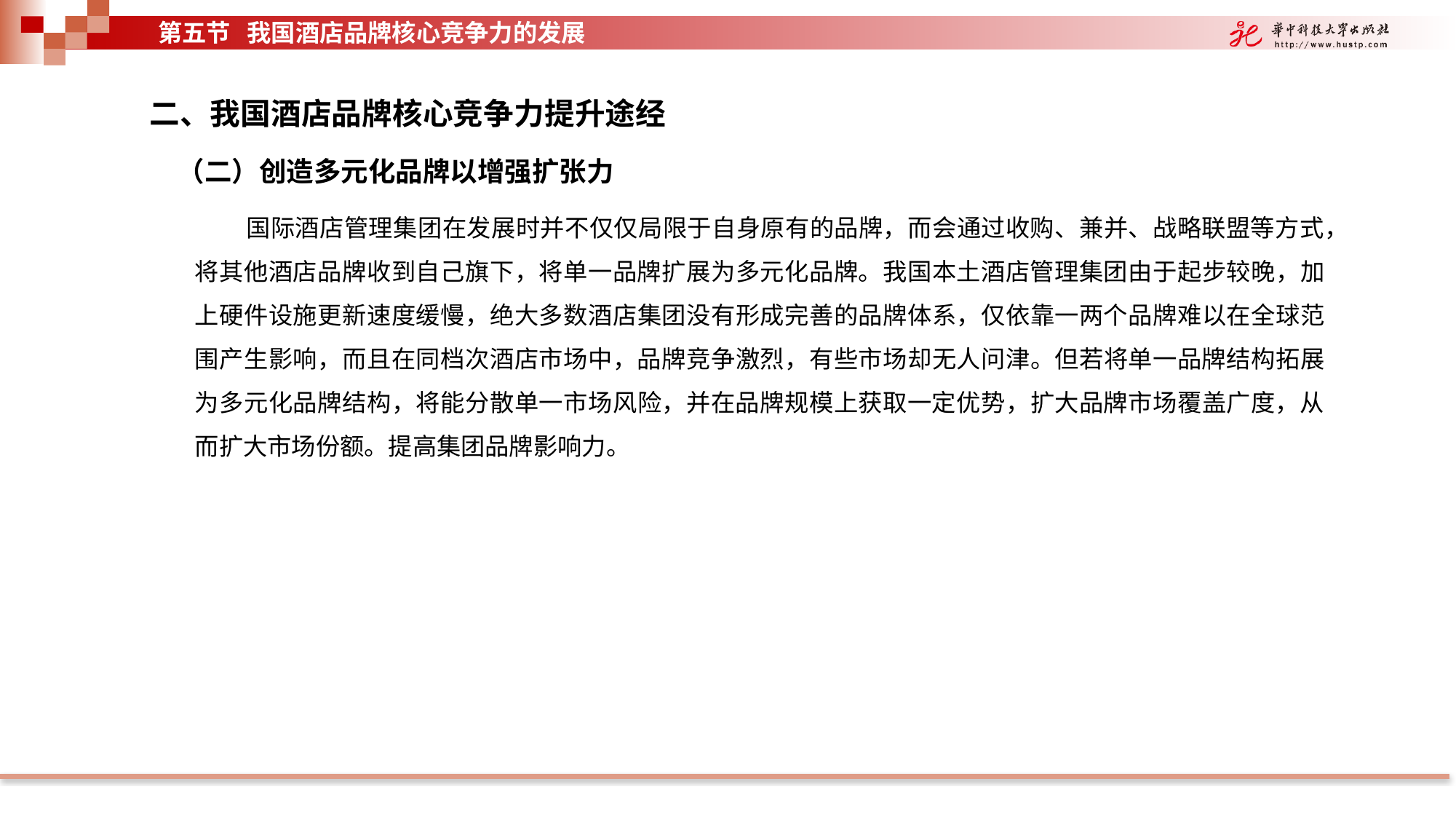

第五节   我国酒店品牌核心竞争力的发展
二、我国酒店品牌核心竞争力提升途经
（二）创造多元化品牌以增强扩张力
国际酒店管理集团在发展时并不仅仅局限于自身原有的品牌，而会通过收购、兼并、战略联盟等方式，将其他酒店品牌收到自己旗下，将单一品牌扩展为多元化品牌。我国本土酒店管理集团由于起步较晚，加上硬件设施更新速度缓慢，绝大多数酒店集团没有形成完善的品牌体系，仅依靠一两个品牌难以在全球范围产生影响，而且在同档次酒店市场中，品牌竞争激烈，有些市场却无人问津。但若将单一品牌结构拓展为多元化品牌结构，将能分散单一市场风险，并在品牌规模上获取一定优势，扩大品牌市场覆盖广度，从而扩大市场份额。提高集团品牌影响力。